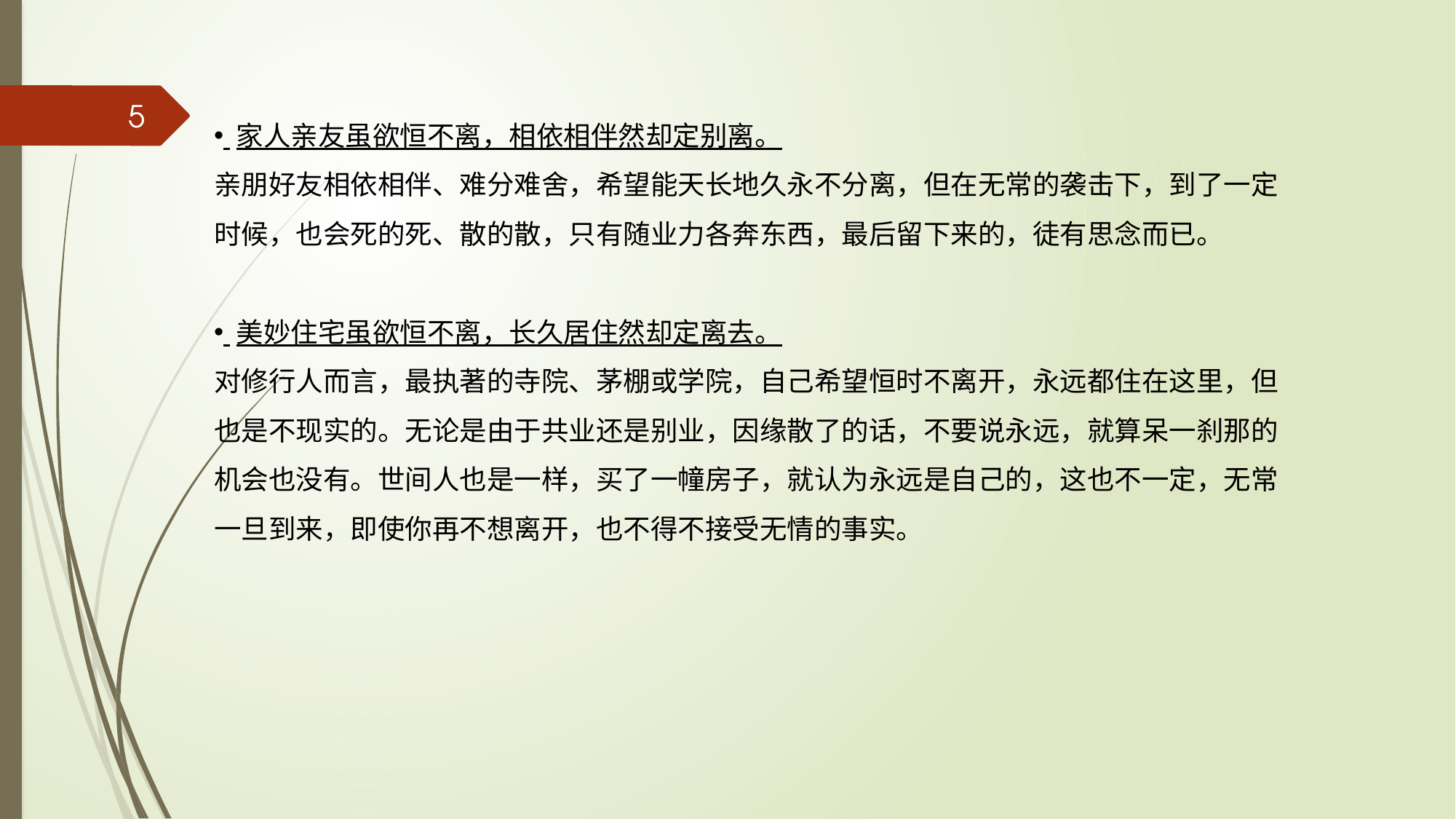

5
 家人亲友虽欲恒不离，相依相伴然却定别离。
亲朋好友相依相伴、难分难舍，希望能天长地久永不分离，但在无常的袭击下，到了一定时候，也会死的死、散的散，只有随业力各奔东西，最后留下来的，徒有思念而已。

 美妙住宅虽欲恒不离，长久居住然却定离去。
对修行人而言，最执著的寺院、茅棚或学院，自己希望恒时不离开，永远都住在这里，但也是不现实的。无论是由于共业还是别业，因缘散了的话，不要说永远，就算呆一刹那的机会也没有。世间人也是一样，买了一幢房子，就认为永远是自己的，这也不一定，无常一旦到来，即使你再不想离开，也不得不接受无情的事实。